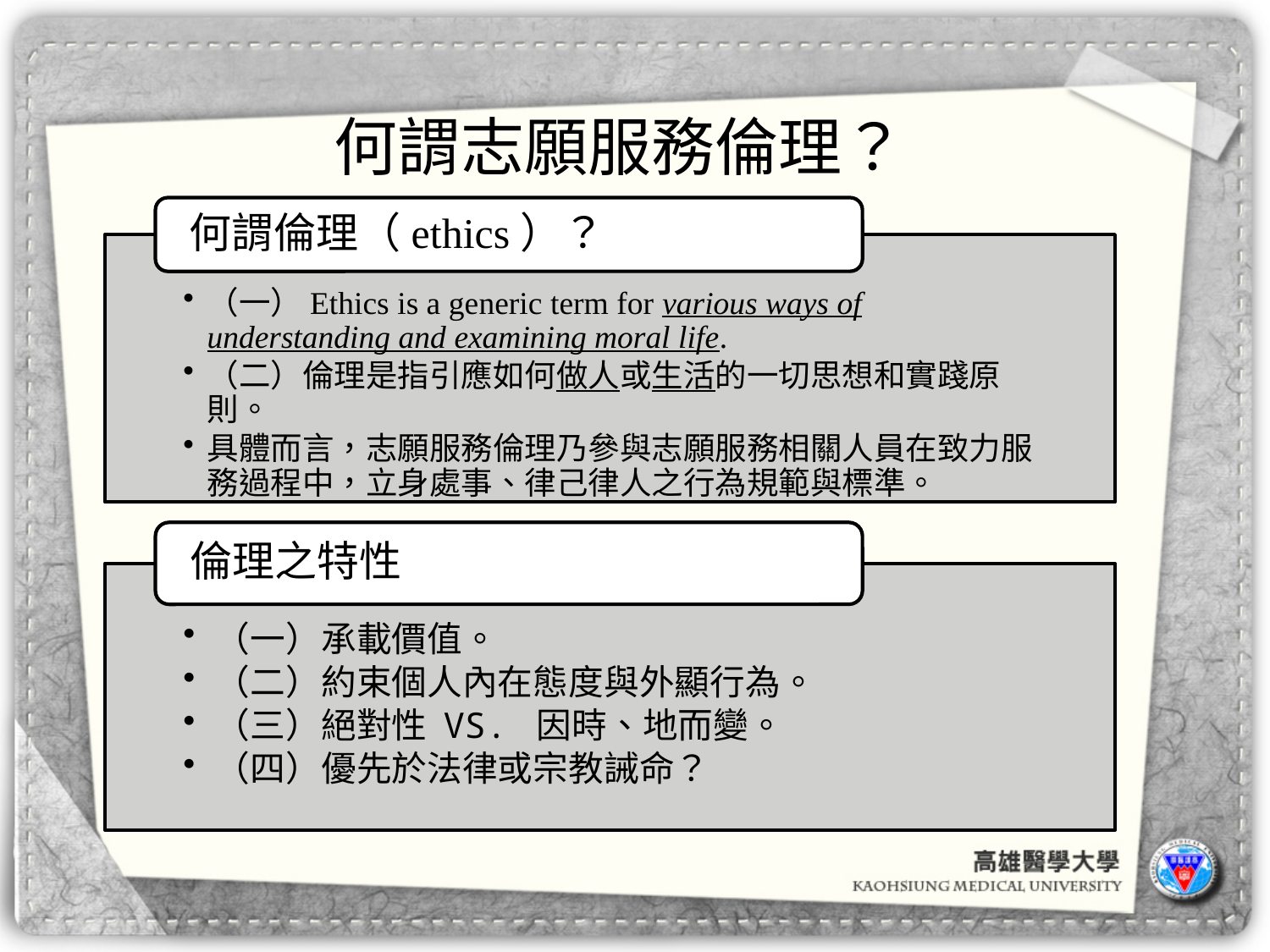

# 何謂志願服務倫理？
（一）Ethics is a generic term for various ways of understanding and examining moral life.
（二）倫理是指引應如何做人或生活的一切思想和實踐原則。
具體而言，志願服務倫理乃參與志願服務相關人員在致力服務過程中，立身處事、律己律人之行為規範與標準。
何謂倫理（ethics）？
（一）承載價值。
（二）約束個人內在態度與外顯行為。
（三）絕對性 VS. 因時、地而變。
（四）優先於法律或宗教誡命？
倫理之特性